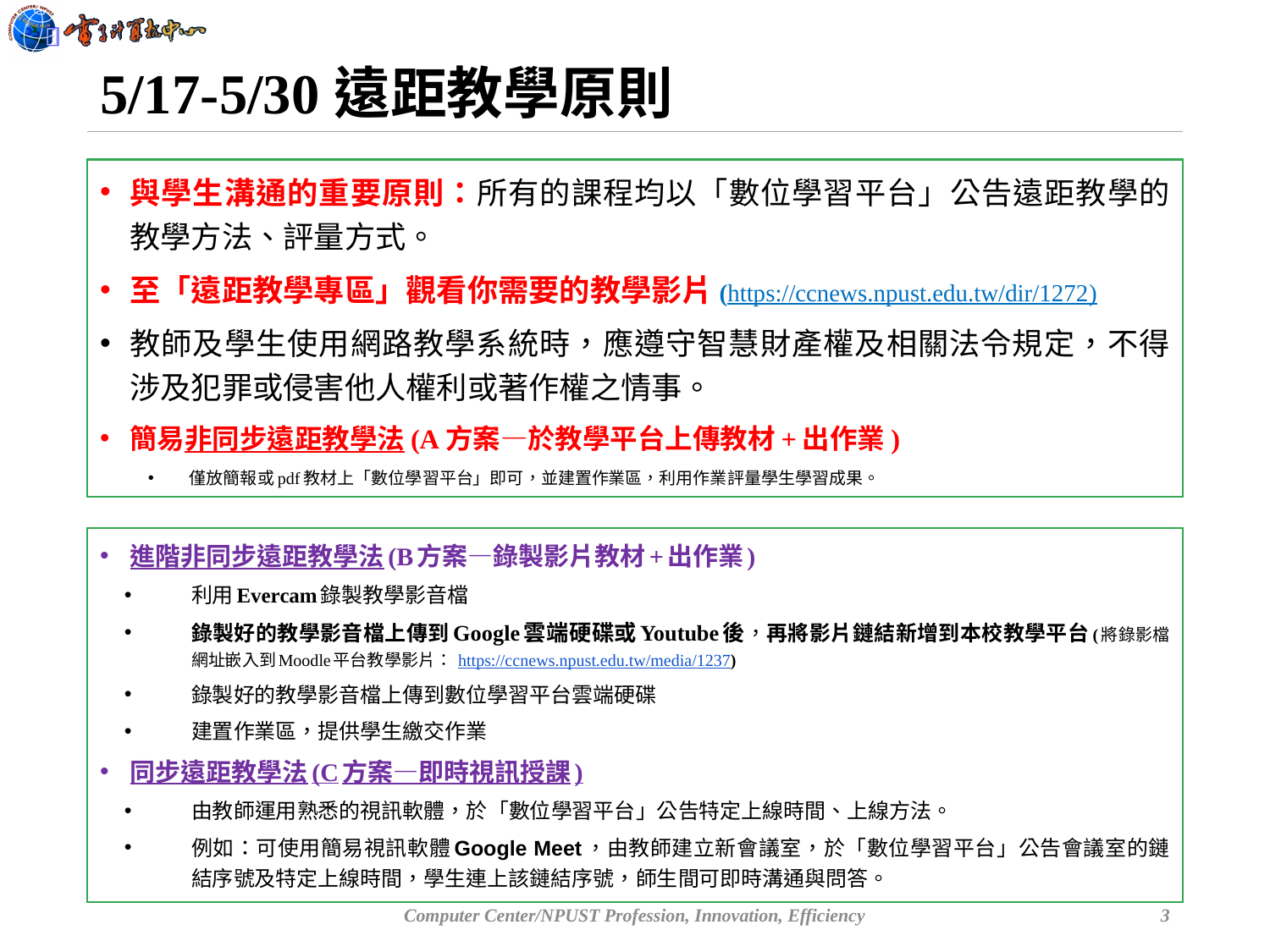

# 5/17-5/30遠距教學原則
與學生溝通的重要原則：所有的課程均以「數位學習平台」公告遠距教學的教學方法、評量方式。
至「遠距教學專區」觀看你需要的教學影片(https://ccnews.npust.edu.tw/dir/1272)
教師及學生使用網路教學系統時，應遵守智慧財產權及相關法令規定，不得涉及犯罪或侵害他人權利或著作權之情事。
簡易非同步遠距教學法(A方案—於教學平台上傳教材+出作業)
僅放簡報或pdf教材上「數位學習平台」即可，並建置作業區，利用作業評量學生學習成果。

進階非同步遠距教學法(B方案—錄製影片教材+出作業)
利用Evercam錄製教學影音檔
錄製好的教學影音檔上傳到Google雲端硬碟或Youtube後，再將影片鏈結新增到本校教學平台(將錄影檔網址嵌入到Moodle平台教學影片： https://ccnews.npust.edu.tw/media/1237)
錄製好的教學影音檔上傳到數位學習平台雲端硬碟
建置作業區，提供學生繳交作業
同步遠距教學法(C方案—即時視訊授課)
由教師運用熟悉的視訊軟體，於「數位學習平台」公告特定上線時間、上線方法。
例如：可使用簡易視訊軟體Google Meet，由教師建立新會議室，於「數位學習平台」公告會議室的鏈結序號及特定上線時間，學生連上該鏈結序號，師生間可即時溝通與問答。
Computer Center/NPUST Profession, Innovation, Efficiency
3